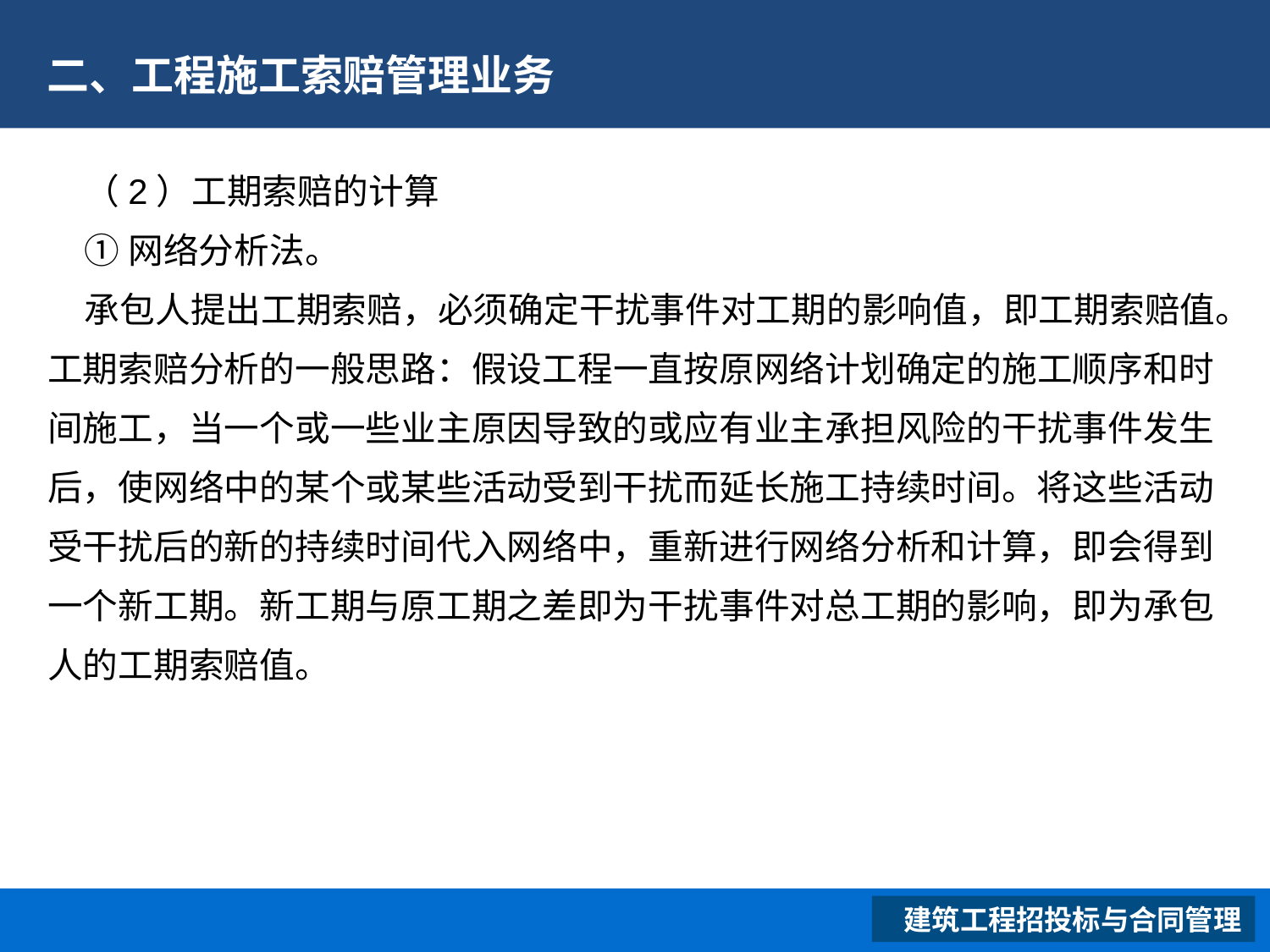

# 二、工程施工索赔管理业务
（2）工期索赔的计算
①网络分析法。
承包人提出工期索赔，必须确定干扰事件对工期的影响值，即工期索赔值。工期索赔分析的一般思路：假设工程一直按原网络计划确定的施工顺序和时间施工，当一个或一些业主原因导致的或应有业主承担风险的干扰事件发生后，使网络中的某个或某些活动受到干扰而延长施工持续时间。将这些活动受干扰后的新的持续时间代入网络中，重新进行网络分析和计算，即会得到一个新工期。新工期与原工期之差即为干扰事件对总工期的影响，即为承包人的工期索赔值。

  建筑工程招投标与合同管理
XXXXXXXXXXXXXXXXXX